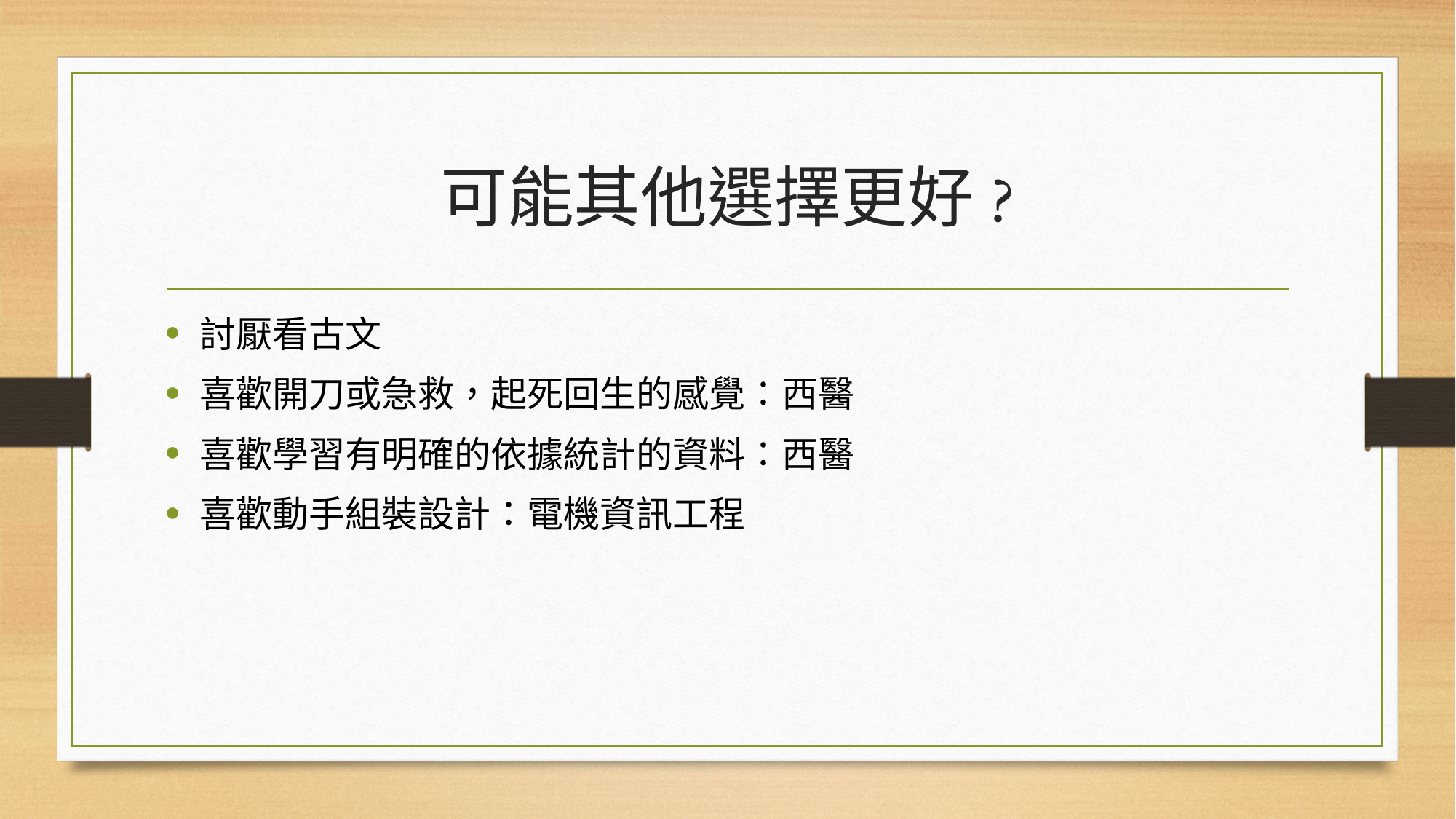

# 可能其他選擇更好?
討厭看古文
喜歡開刀或急救，起死回生的感覺：西醫
喜歡學習有明確的依據統計的資料：西醫
喜歡動手組裝設計：電機資訊工程